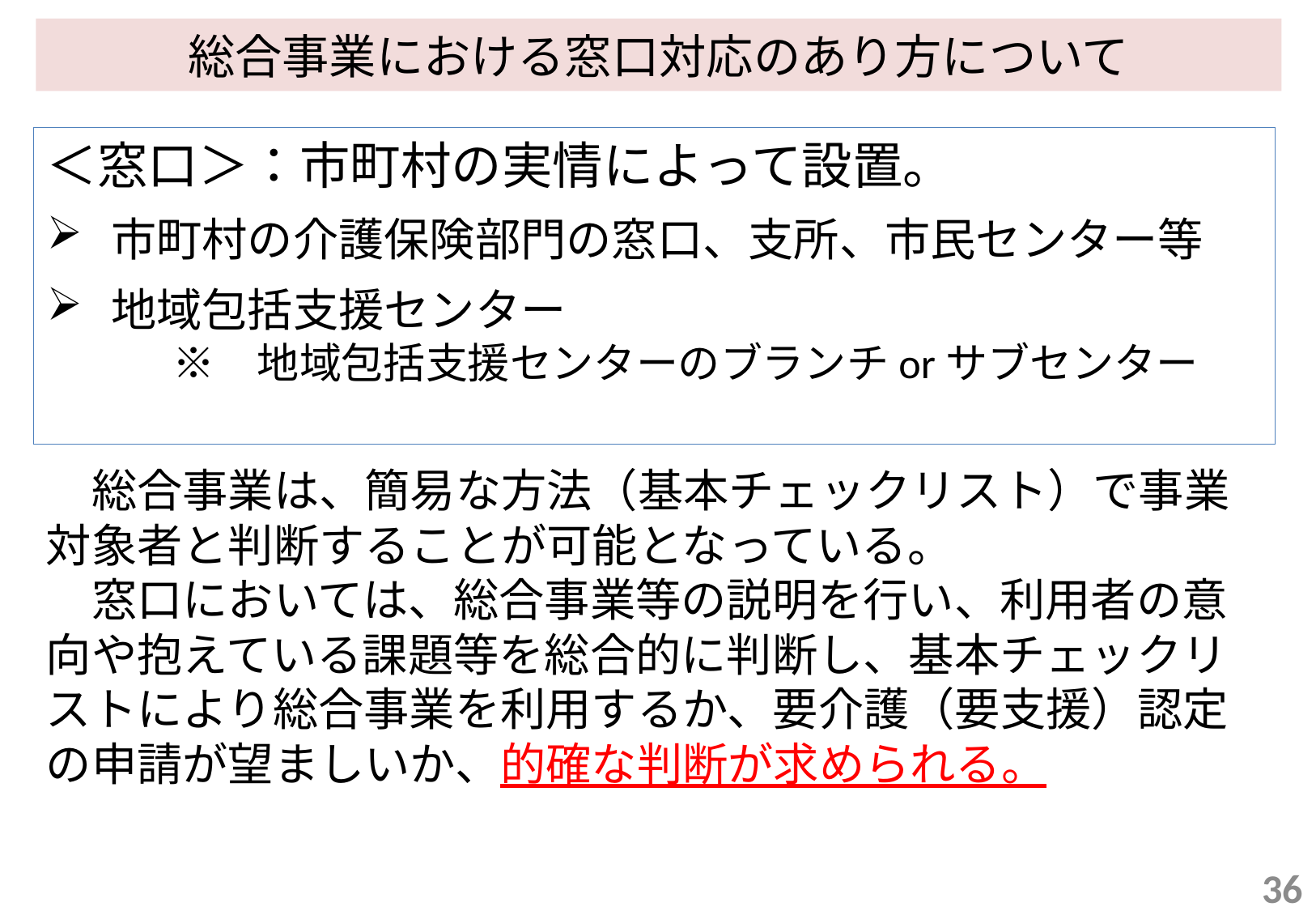

# 総合事業における窓口対応のあり方について
＜窓口＞：市町村の実情によって設置。

市町村の介護保険部門の窓口、支所、市民センター等

地域包括支援センター
　　　※　地域包括支援センターのブランチorサブセンター
　総合事業は、簡易な方法（基本チェックリスト）で事業対象者と判断することが可能となっている。
　窓口においては、総合事業等の説明を行い、利用者の意向や抱えている課題等を総合的に判断し、基本チェックリストにより総合事業を利用するか、要介護（要支援）認定の申請が望ましいか、的確な判断が求められる。
36